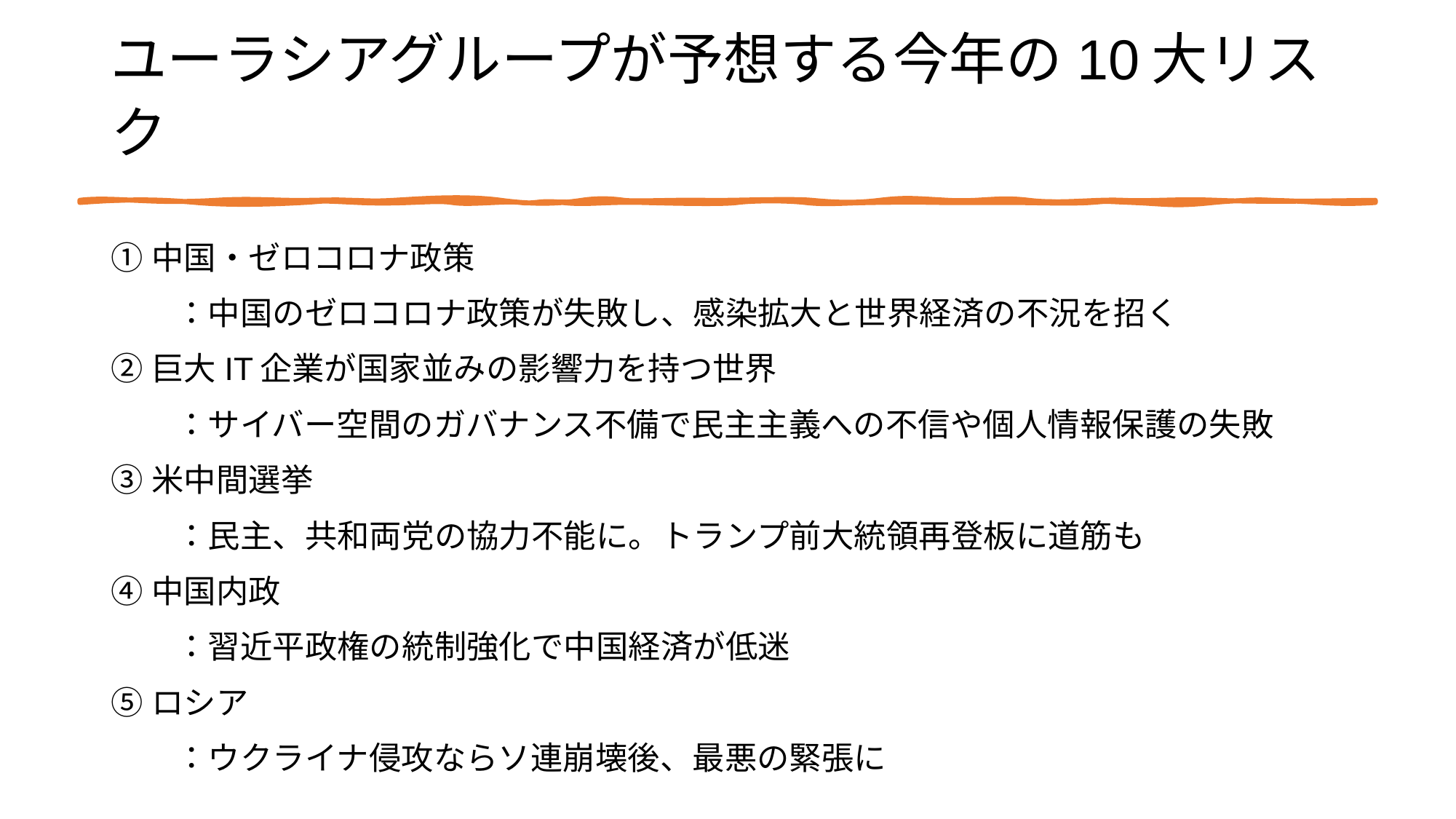

# ユーラシアグループが予想する今年の10大リスク

①中国・ゼロコロナ政策
　　：中国のゼロコロナ政策が失敗し、感染拡大と世界経済の不況を招く
②巨大IT企業が国家並みの影響力を持つ世界
　　：サイバー空間のガバナンス不備で民主主義への不信や個人情報保護の失敗
③米中間選挙
　　：民主、共和両党の協力不能に。トランプ前大統領再登板に道筋も
④中国内政
　　：習近平政権の統制強化で中国経済が低迷
⑤ロシア
　　：ウクライナ侵攻ならソ連崩壊後、最悪の緊張に